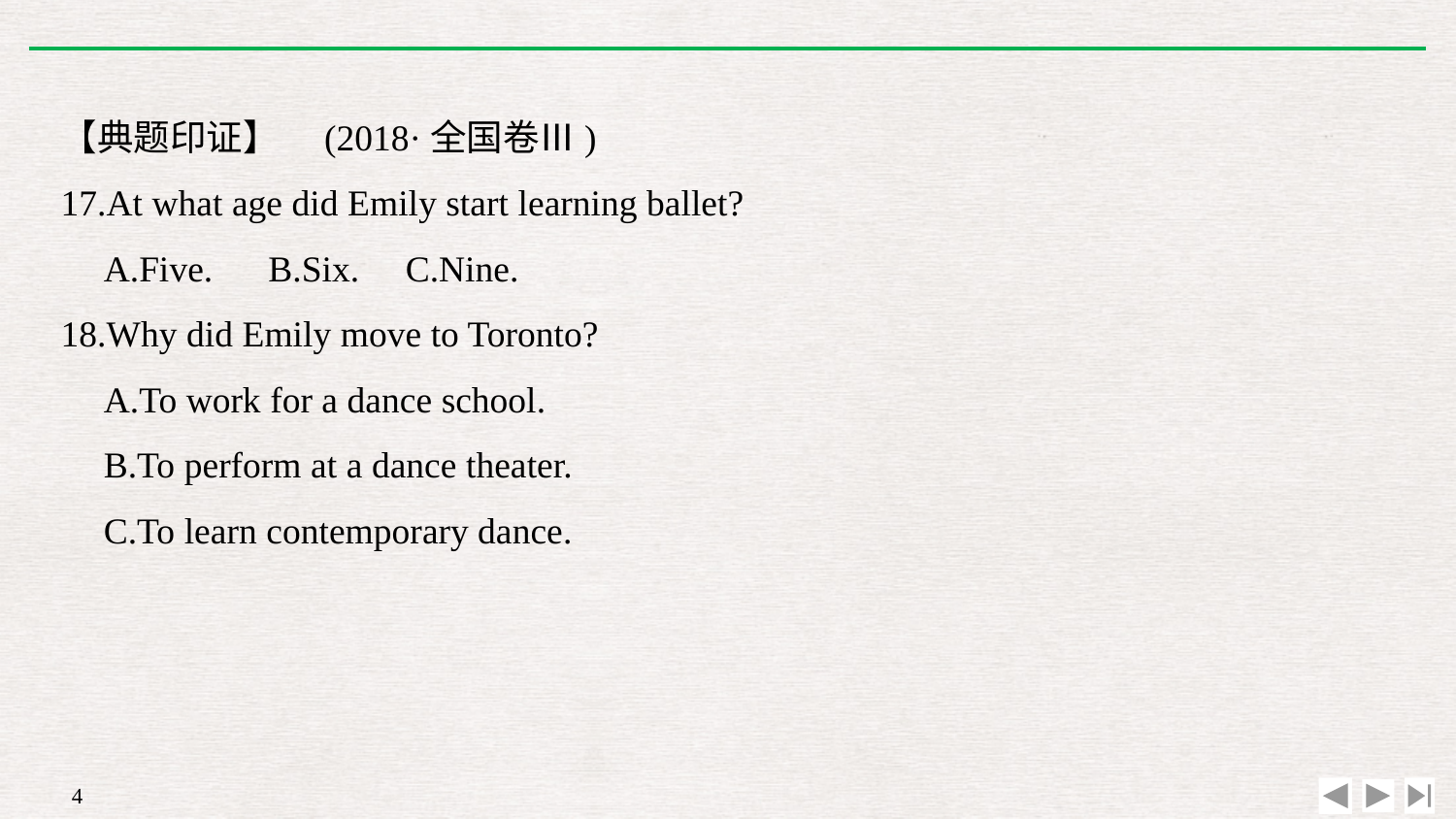

【典题印证】　(2018·全国卷Ⅲ)
17.At what age did Emily start learning ballet?
	A.Five.      B.Six.     C.Nine.
18.Why did Emily move to Toronto?
	A.To work for a dance school.
	B.To perform at a dance theater.
	C.To learn contemporary dance.